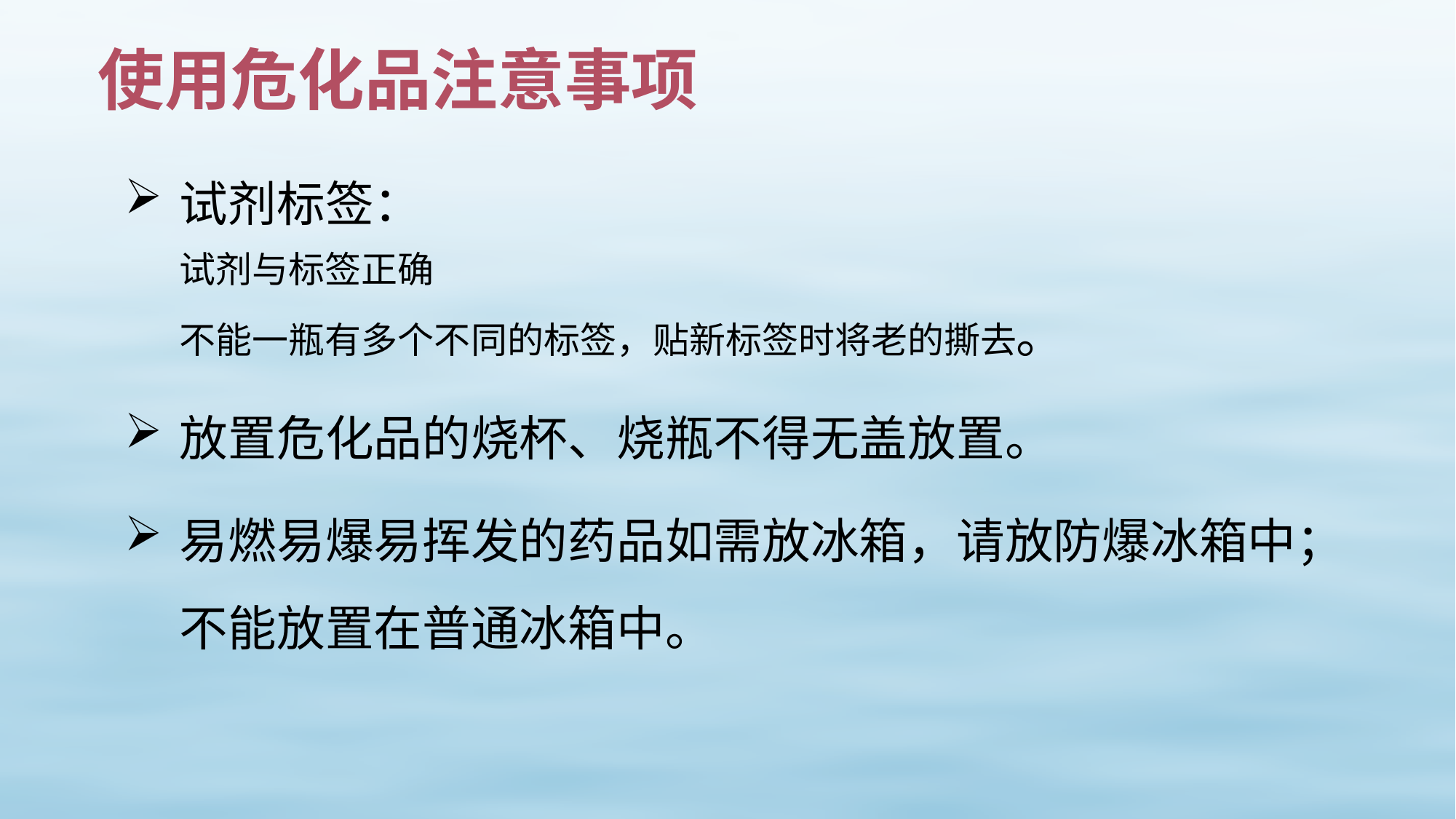

# 使用危化品注意事项
试剂标签：
试剂与标签正确
不能一瓶有多个不同的标签，贴新标签时将老的撕去。
放置危化品的烧杯、烧瓶不得无盖放置。
易燃易爆易挥发的药品如需放冰箱，请放防爆冰箱中；不能放置在普通冰箱中。